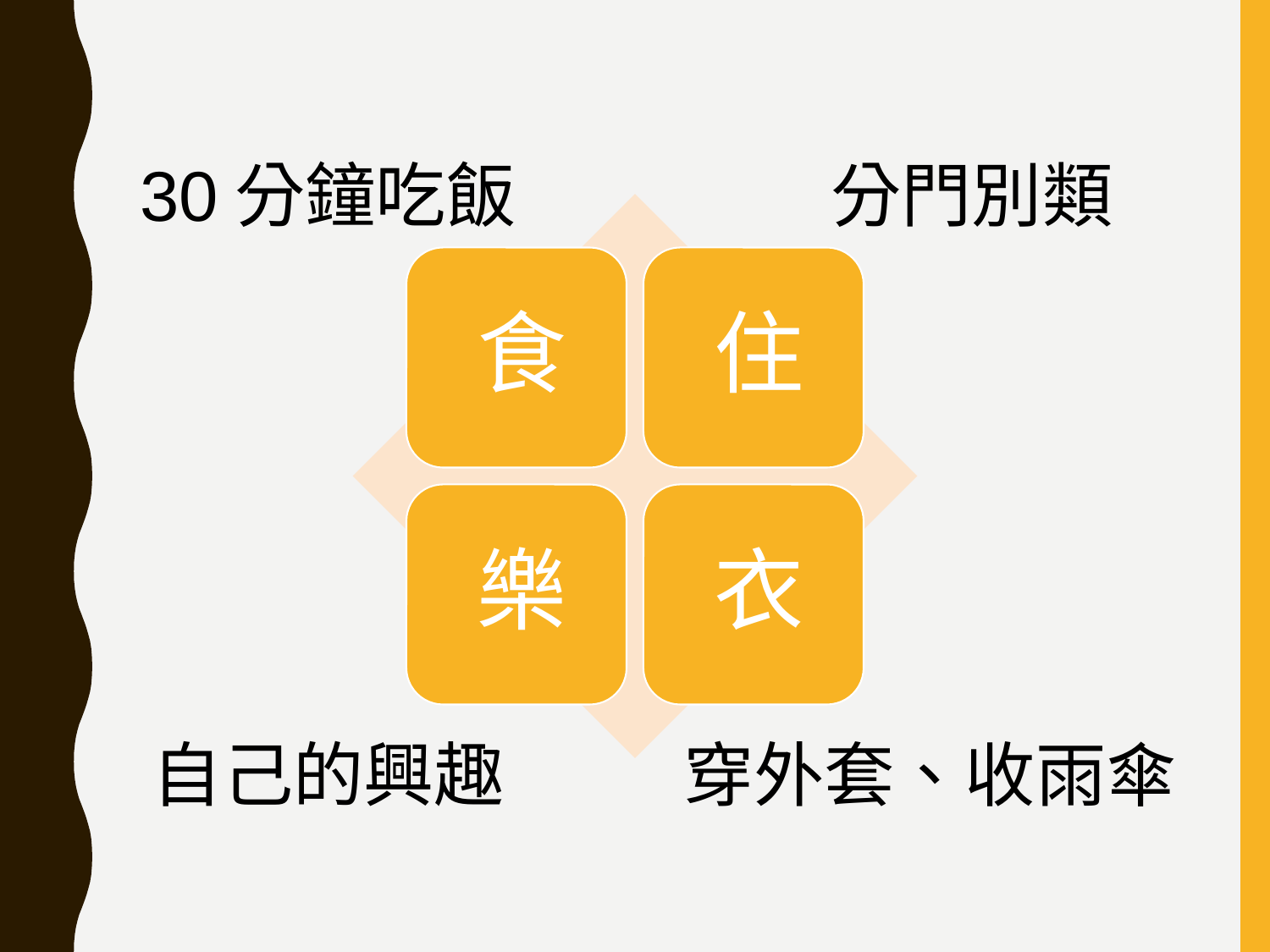

30分鐘吃飯
分門別類
食
住
樂
衣
自己的興趣
穿外套、收雨傘